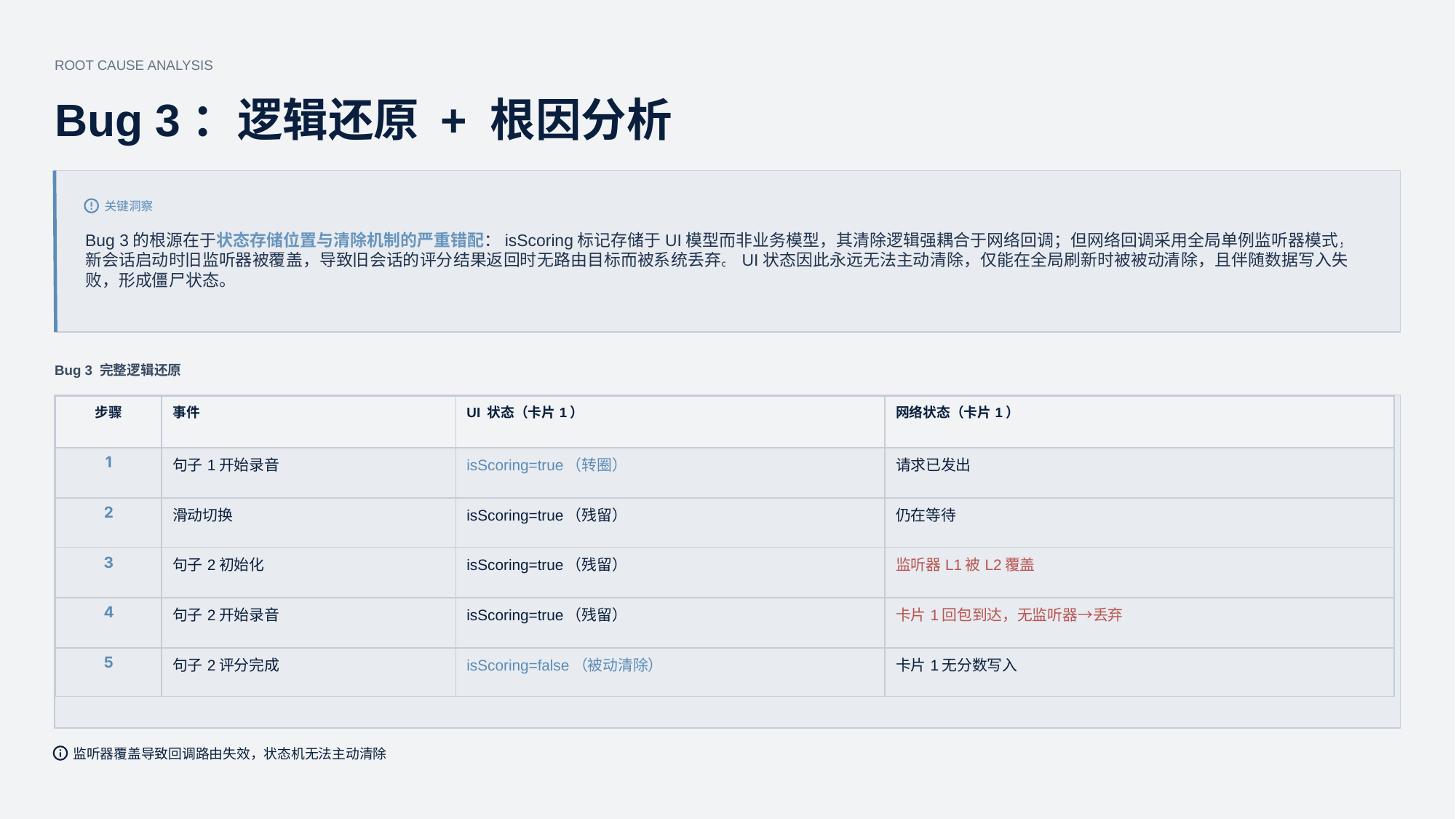

ROOT CAUSE ANALYSIS
Bug 3：逻辑还原 + 根因分析

关键洞察
Bug 3的根源在于状态存储位置与清除机制的严重错配：isScoring标记存储于UI模型而非业务模型，其清除逻辑强耦合于网络回调；但网络回调采用全局单例监听器模式，
新会话启动时旧监听器被覆盖，导致旧会话的评分结果返回时无路由目标而被系统丢弃。UI状态因此永远无法主动清除，仅能在全局刷新时被被动清除，且伴随数据写入失
败，形成僵尸状态。
Bug 3 完整逻辑还原

| 步骤 | 事件 | UI 状态（卡片1） | 网络状态（卡片1） |
| --- | --- | --- | --- |
| 1 | 句子1开始录音 | isScoring=true（转圈） | 请求已发出 |
| 2 | 滑动切换 | isScoring=true（残留） | 仍在等待 |
| 3 | 句子2初始化 | isScoring=true（残留） | 监听器L1被L2覆盖 |
| 4 | 句子2开始录音 | isScoring=true（残留） | 卡片1回包到达，无监听器→丢弃 |
| 5 | 句子2评分完成 | isScoring=false（被动清除） | 卡片1无分数写入 |
监听器覆盖导致回调路由失效，状态机无法主动清除